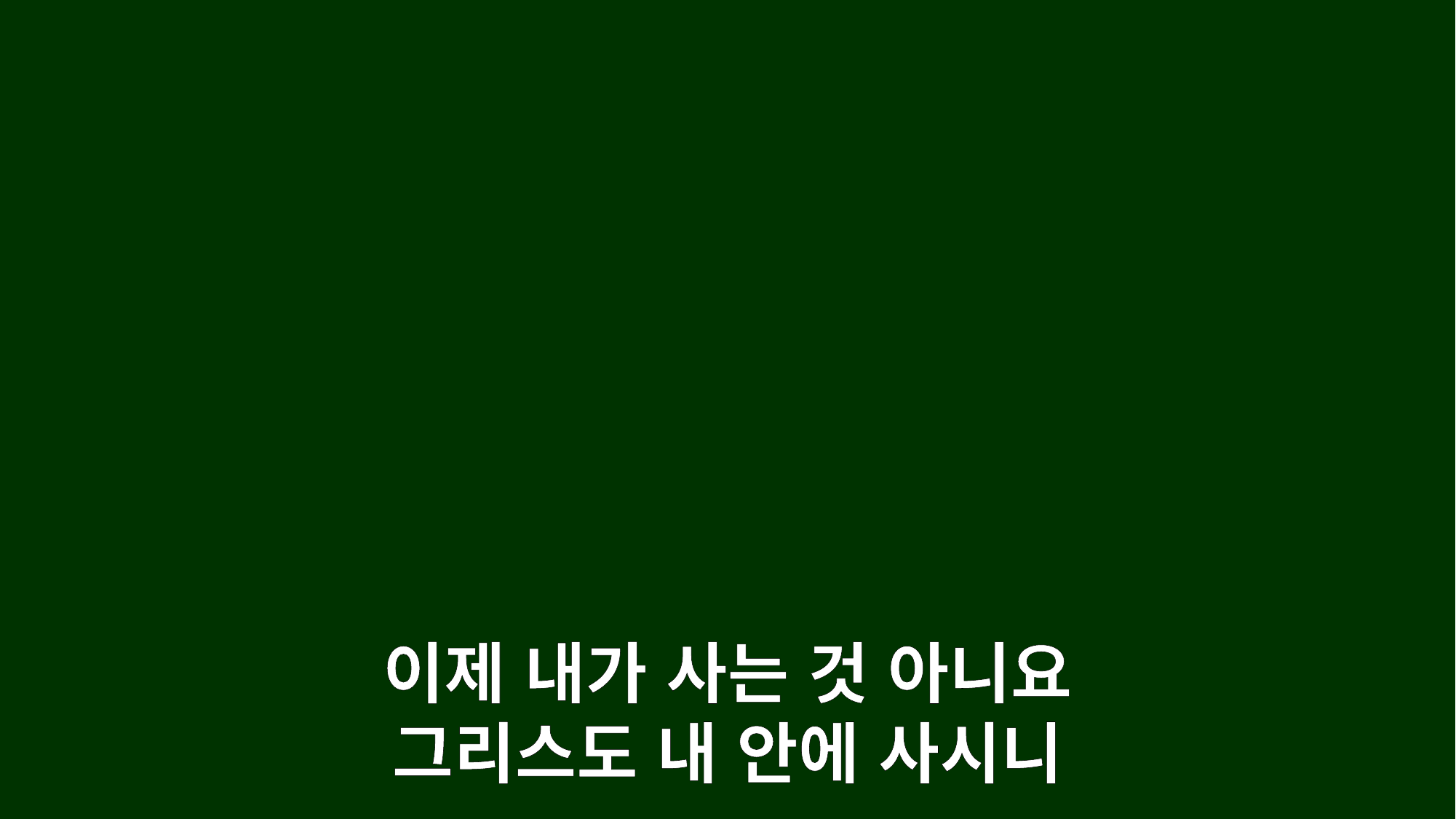

이제 내가 사는 것 아니요
그리스도 내 안에 사시니